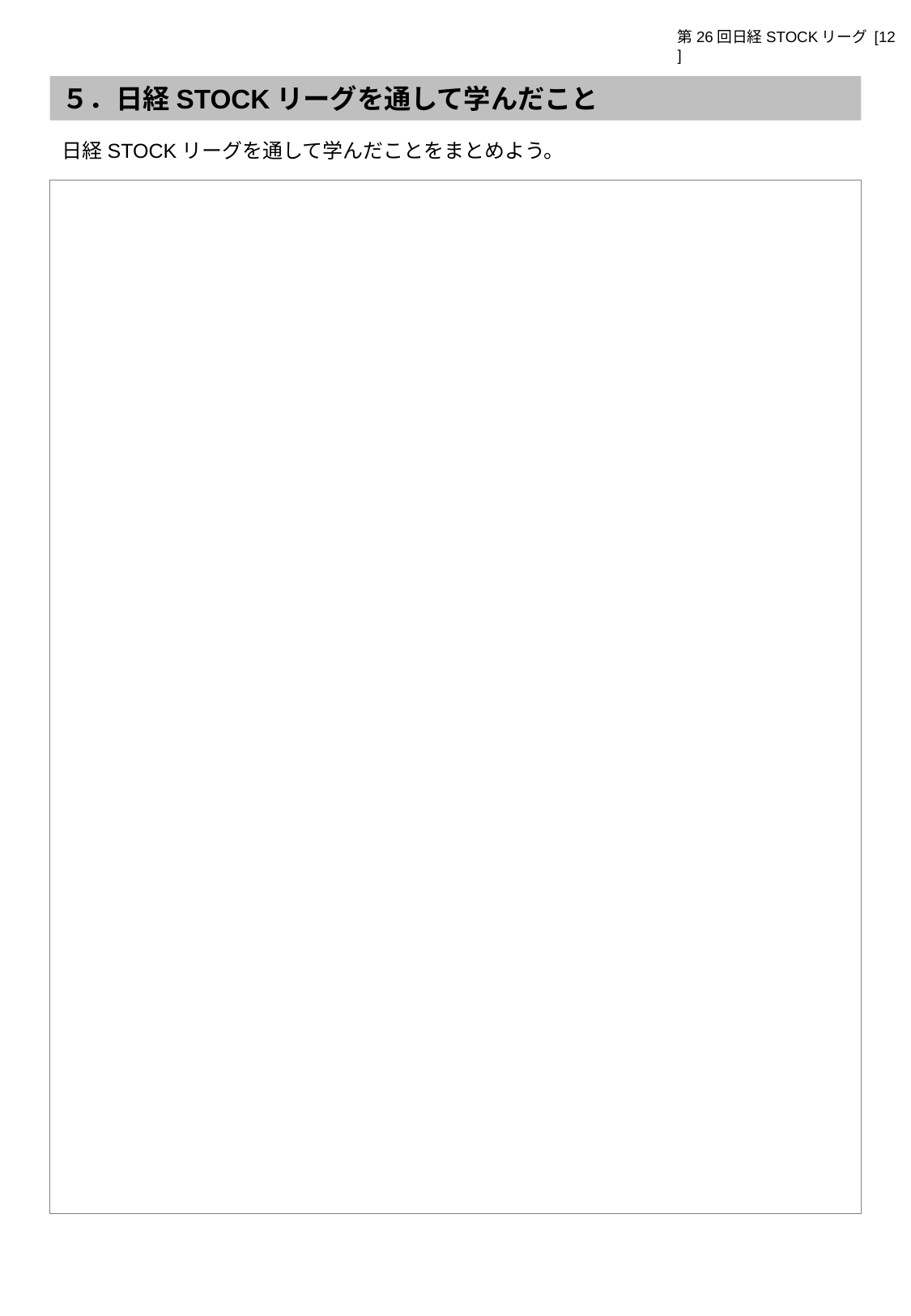

５．日経STOCKリーグを通して学んだこと
日経STOCKリーグを通して学んだことをまとめよう。